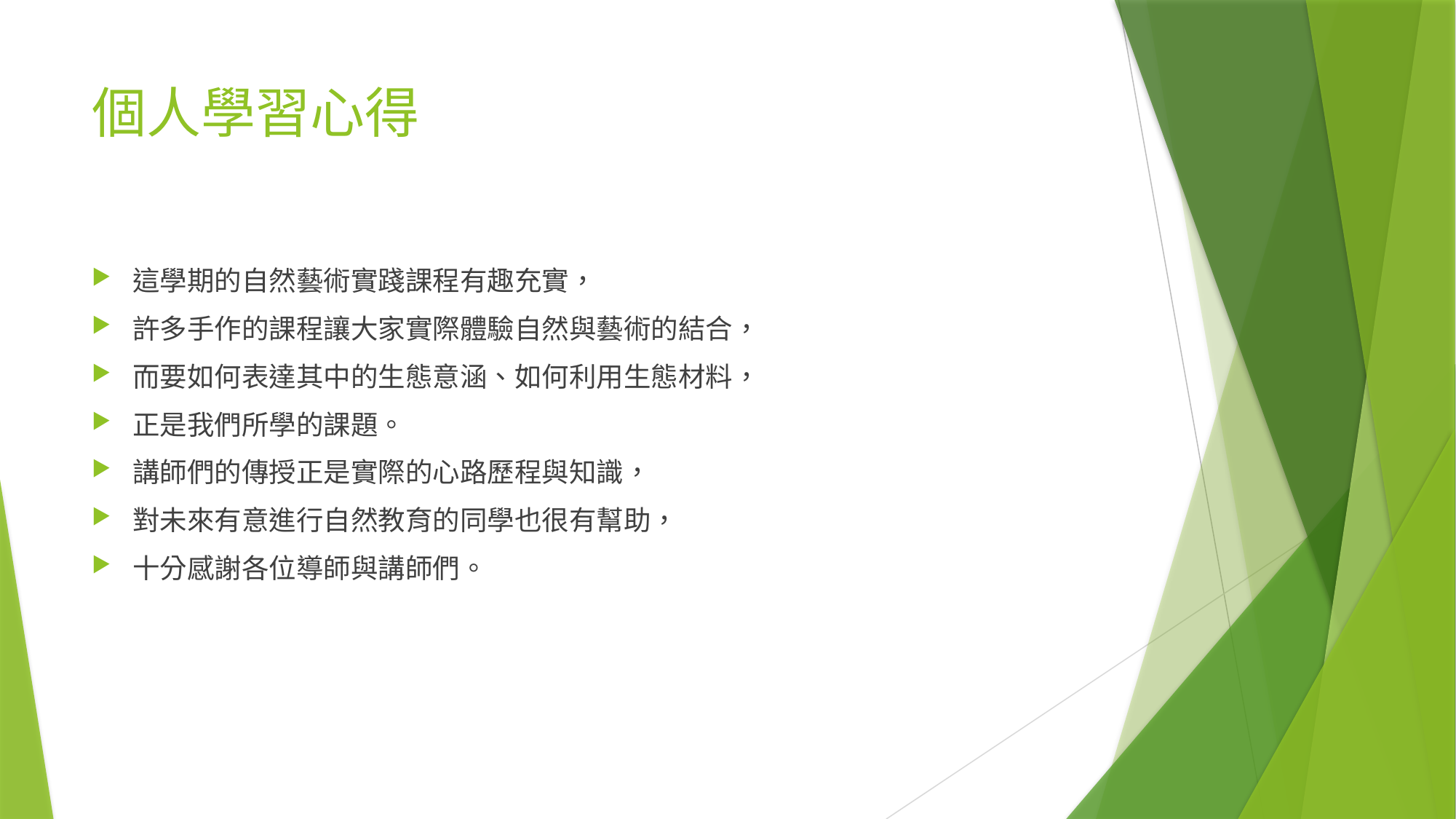

# 個人學習心得
這學期的自然藝術實踐課程有趣充實，
許多手作的課程讓大家實際體驗自然與藝術的結合，
而要如何表達其中的生態意涵、如何利用生態材料，
正是我們所學的課題。
講師們的傳授正是實際的心路歷程與知識，
對未來有意進行自然教育的同學也很有幫助，
十分感謝各位導師與講師們。